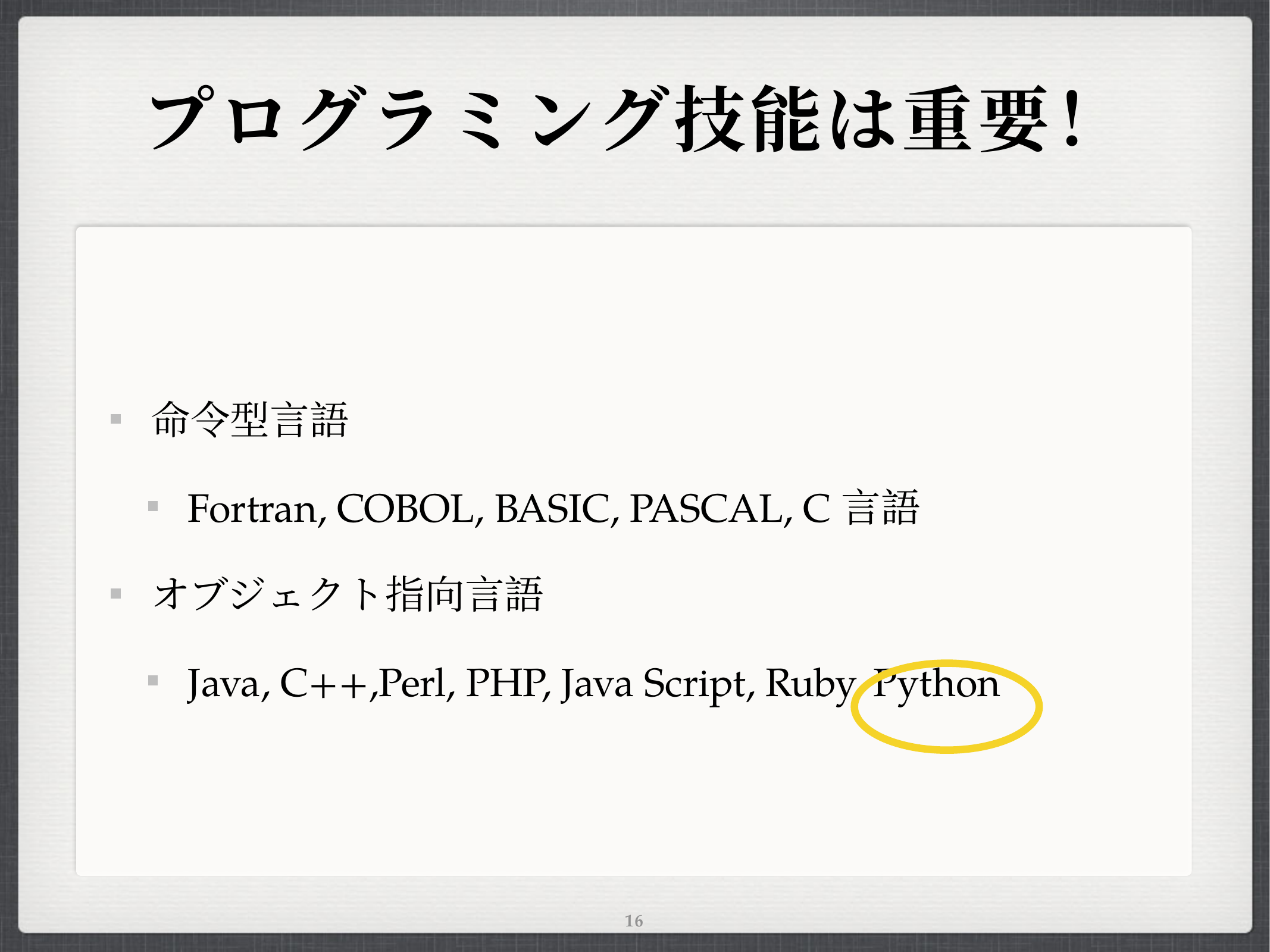

# プログラミング技能は重要！
命令型言語
Fortran, COBOL, BASIC, PASCAL, C言語
オブジェクト指向言語
Java, C++,Perl, PHP, Java Script, Ruby, Python

16